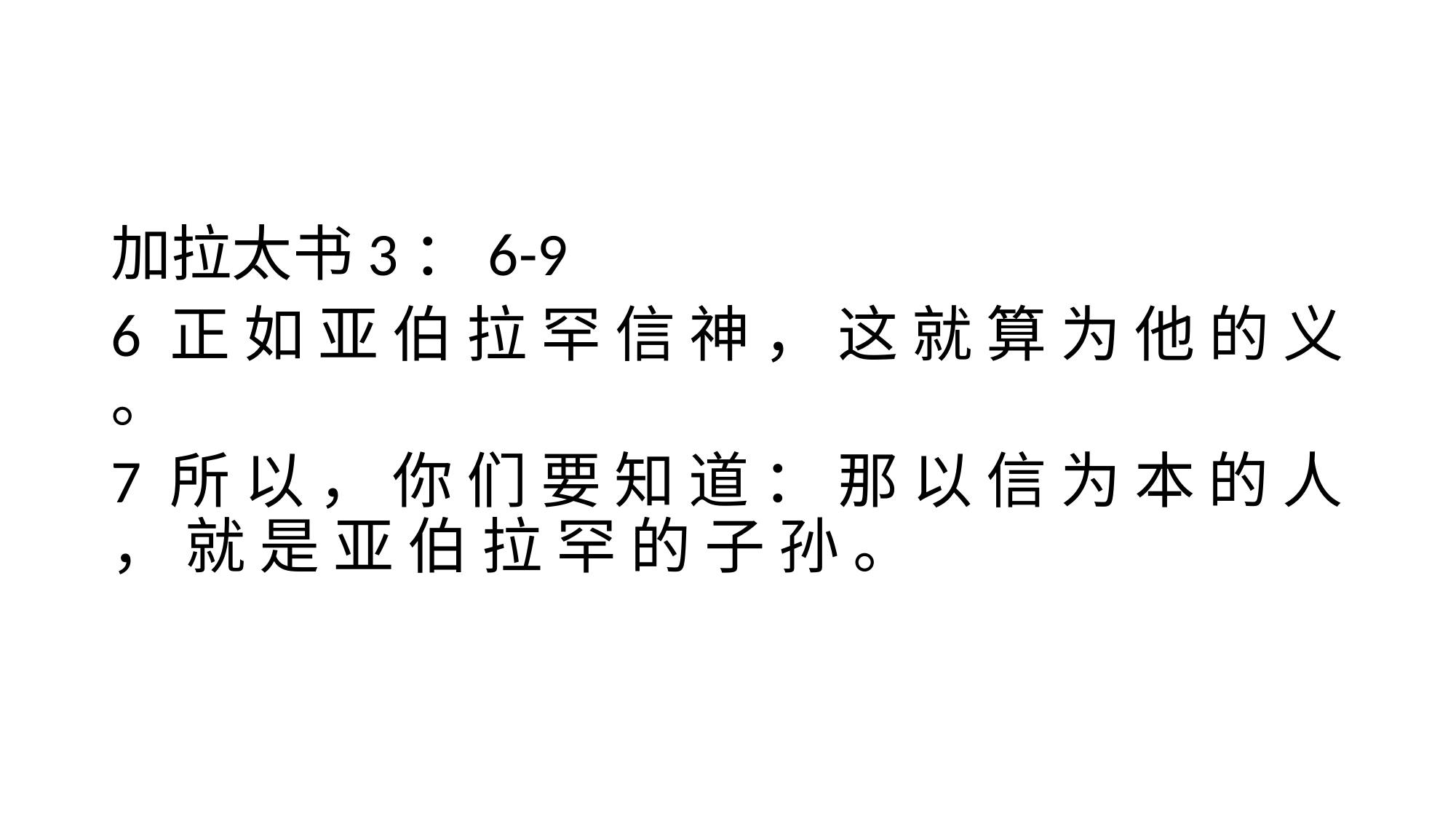

#
加拉太书3：6-9
6 正 如 亚 伯 拉 罕 信 神 ， 这 就 算 为 他 的 义 。
7 所 以 ， 你 们 要 知 道 ： 那 以 信 为 本 的 人 ， 就 是 亚 伯 拉 罕 的 子 孙 。